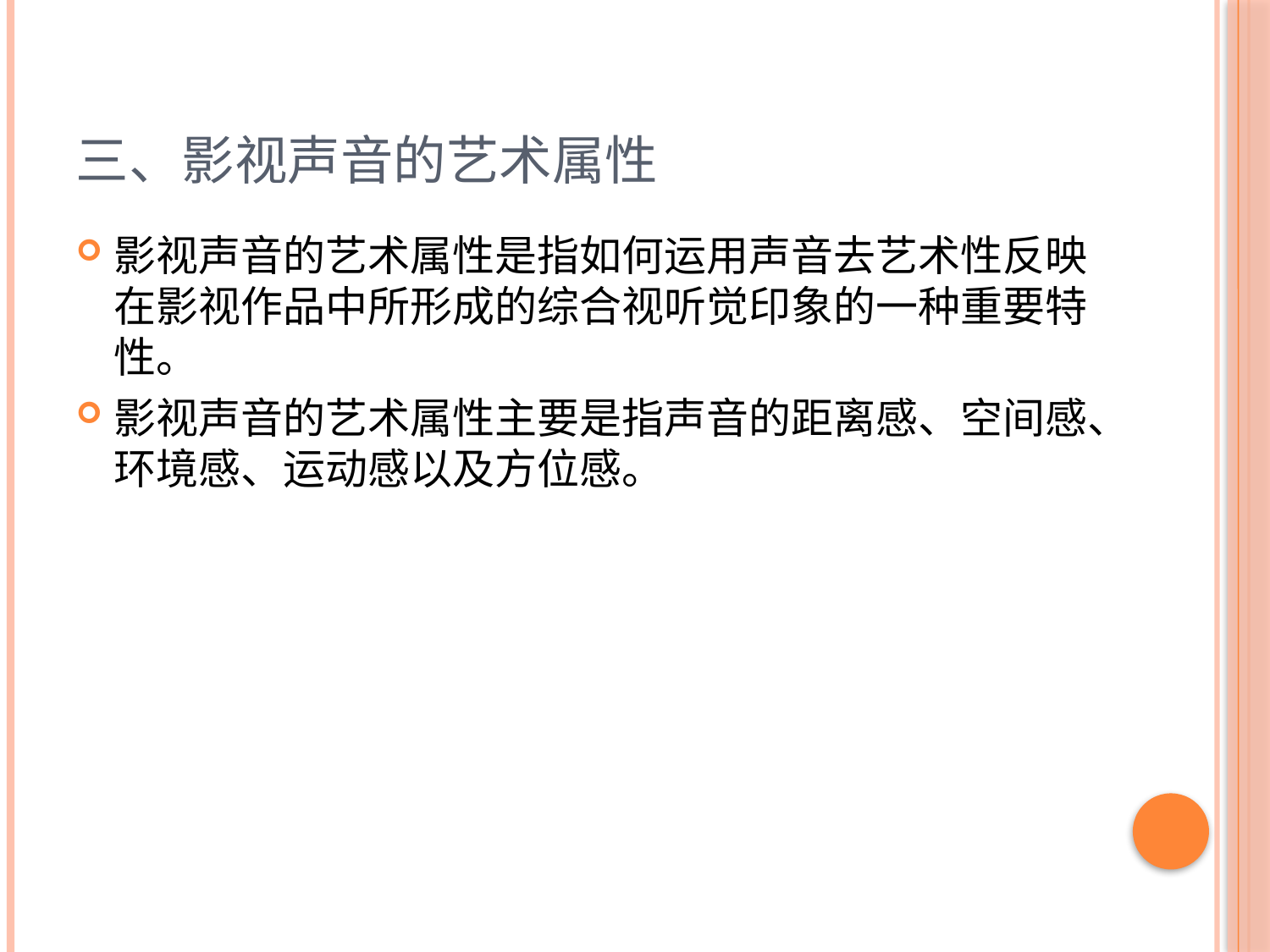

# 三、影视声音的艺术属性
影视声音的艺术属性是指如何运用声音去艺术性反映在影视作品中所形成的综合视听觉印象的一种重要特性。
影视声音的艺术属性主要是指声音的距离感、空间感、环境感、运动感以及方位感。